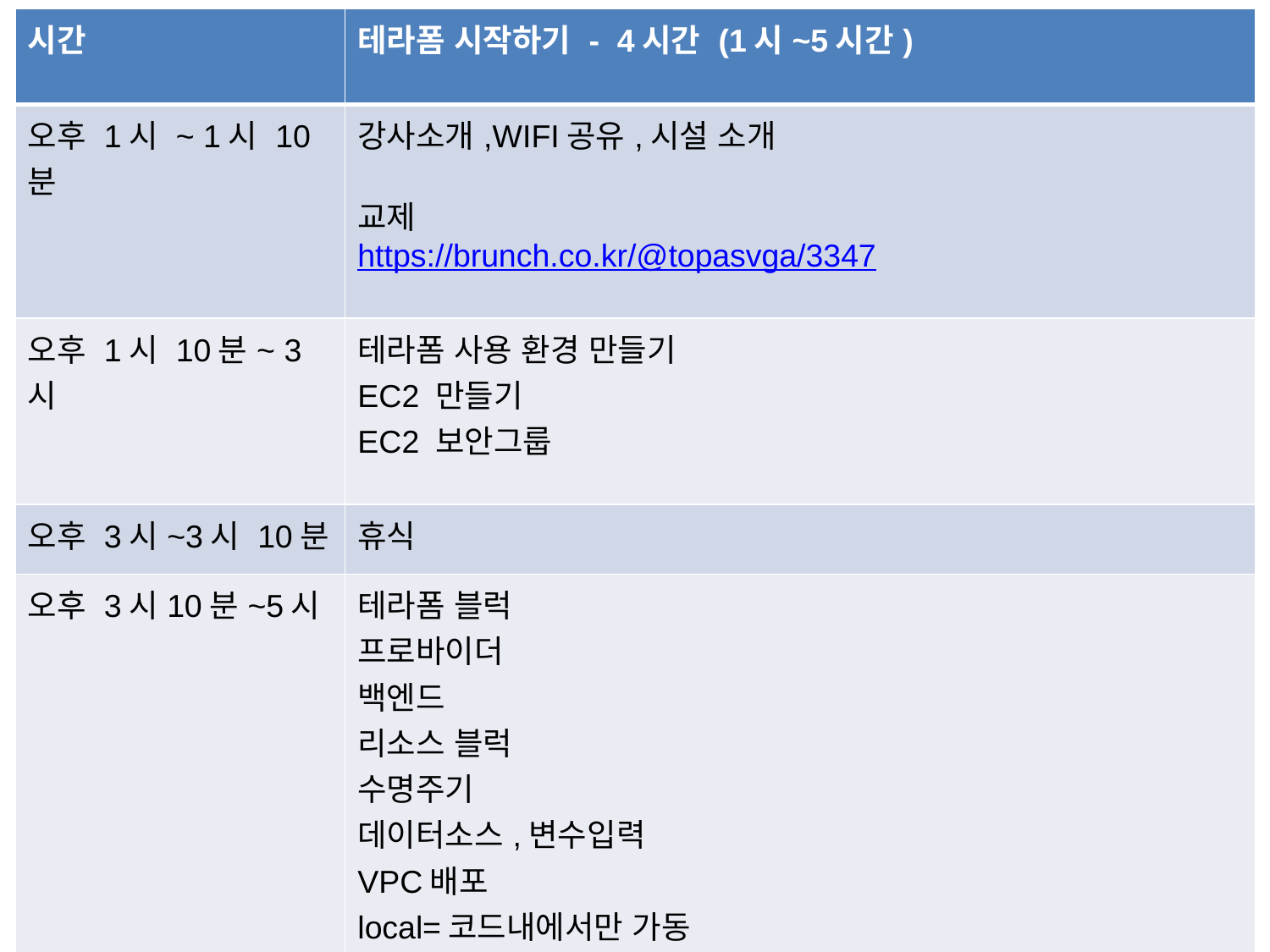

| 시간 | 테라폼 시작하기 - 4시간 (1시~5시간) |
| --- | --- |
| 오후 1시 ~ 1시 10분 | 강사소개,WIFI공유,시설 소개 교제 https://brunch.co.kr/@topasvga/3347 |
| 오후 1시 10분~ 3시 | 테라폼 사용 환경 만들기 EC2 만들기 EC2 보안그룹 |
| 오후 3시~3시 10분 | 휴식 |
| 오후 3시10분~5시 | 테라폼 블럭 프로바이더 백엔드 리소스 블럭 수명주기 데이터소스,변수입력 VPC배포 local=코드내에서만 가동 출력 |